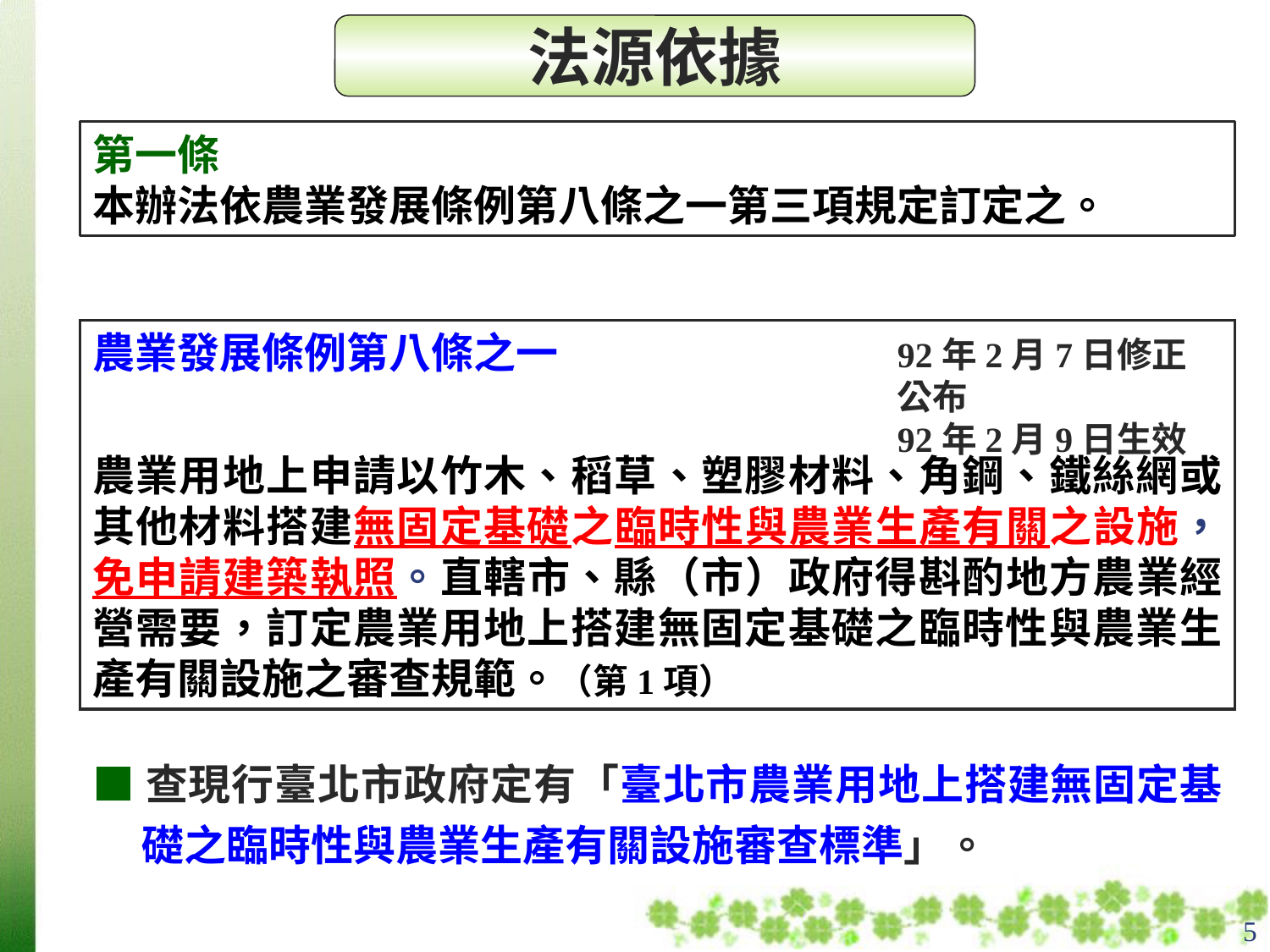

法源依據
第一條
本辦法依農業發展條例第八條之一第三項規定訂定之。
農業發展條例第八條之一

農業用地上申請以竹木、稻草、塑膠材料、角鋼、鐵絲網或其他材料搭建無固定基礎之臨時性與農業生產有關之設施，免申請建築執照。直轄市、縣（市）政府得斟酌地方農業經營需要，訂定農業用地上搭建無固定基礎之臨時性與農業生產有關設施之審查規範。（第1項）
92年2月7日修正公布
92年2月9日生效
■查現行臺北市政府定有「臺北市農業用地上搭建無固定基礎之臨時性與農業生產有關設施審查標準」。
5